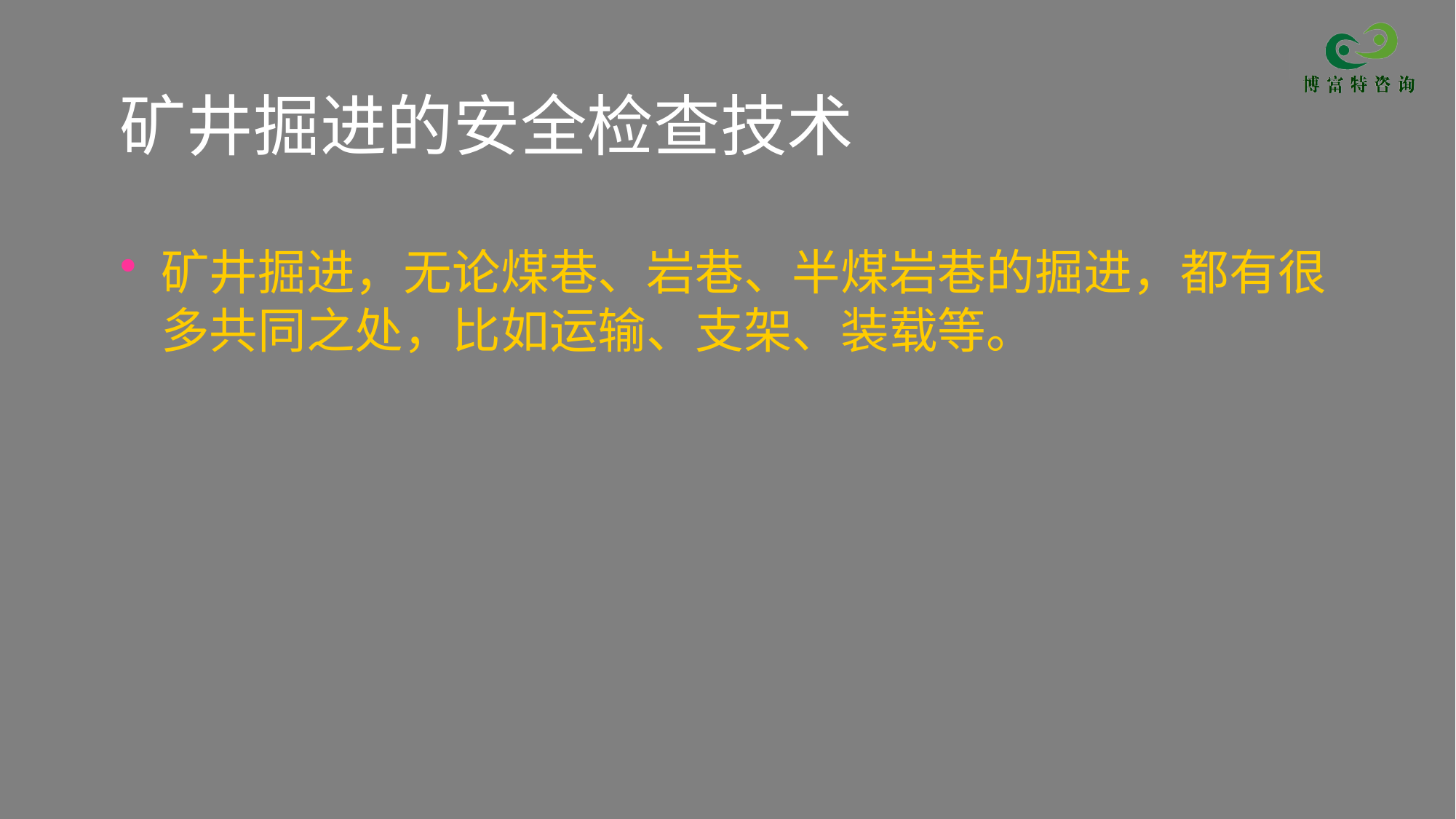

# 矿井掘进的安全检查技术
矿井掘进，无论煤巷、岩巷、半煤岩巷的掘进，都有很多共同之处，比如运输、支架、装载等。